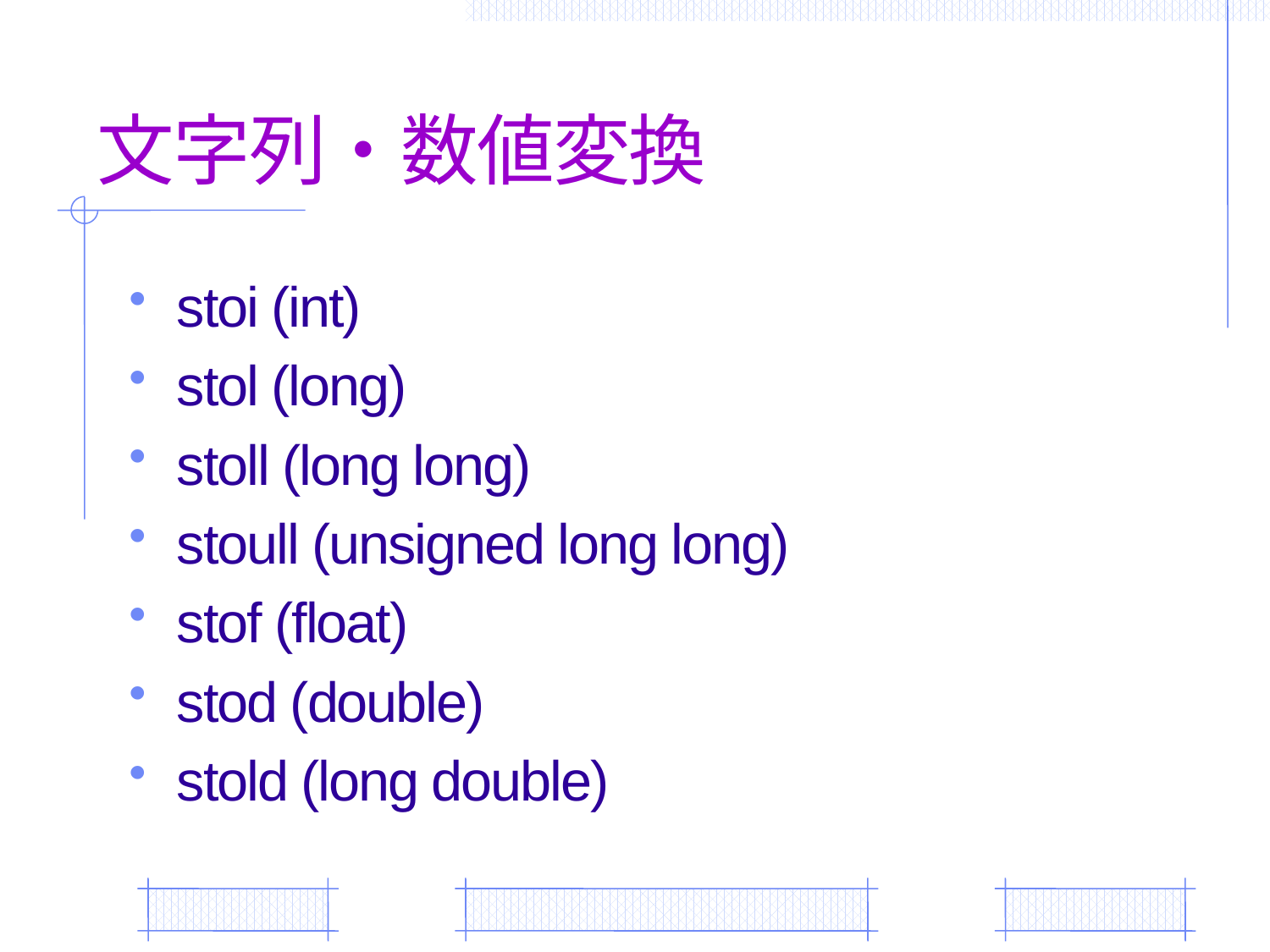

# 文字列・数値変換
stoi (int)
stol (long)
stoll (long long)
stoull (unsigned long long)
stof (float)
stod (double)
stold (long double)